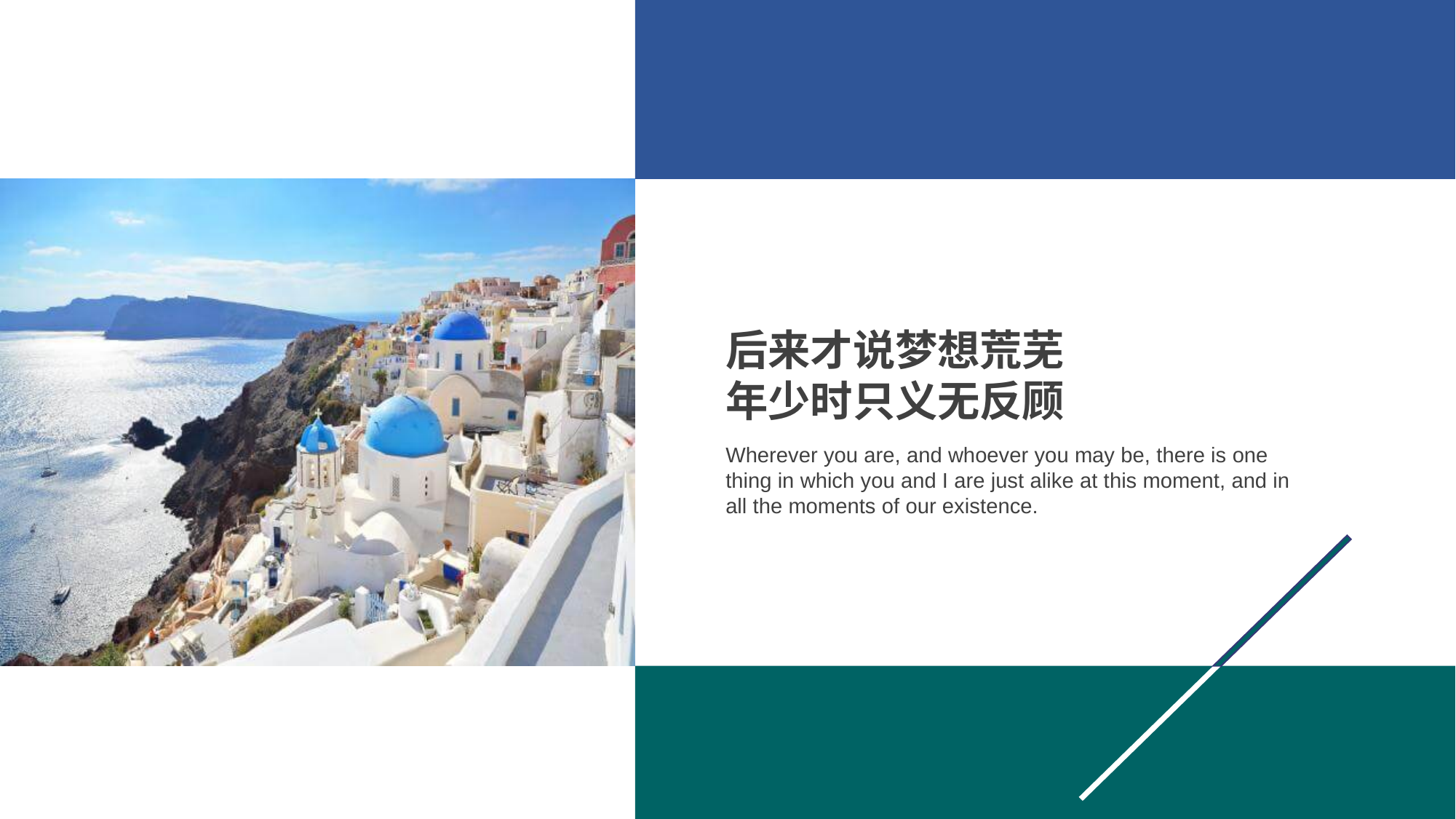

后来才说梦想荒芜
年少时只义无反顾
Wherever you are, and whoever you may be, there is one thing in which you and I are just alike at this moment, and in all the moments of our existence.